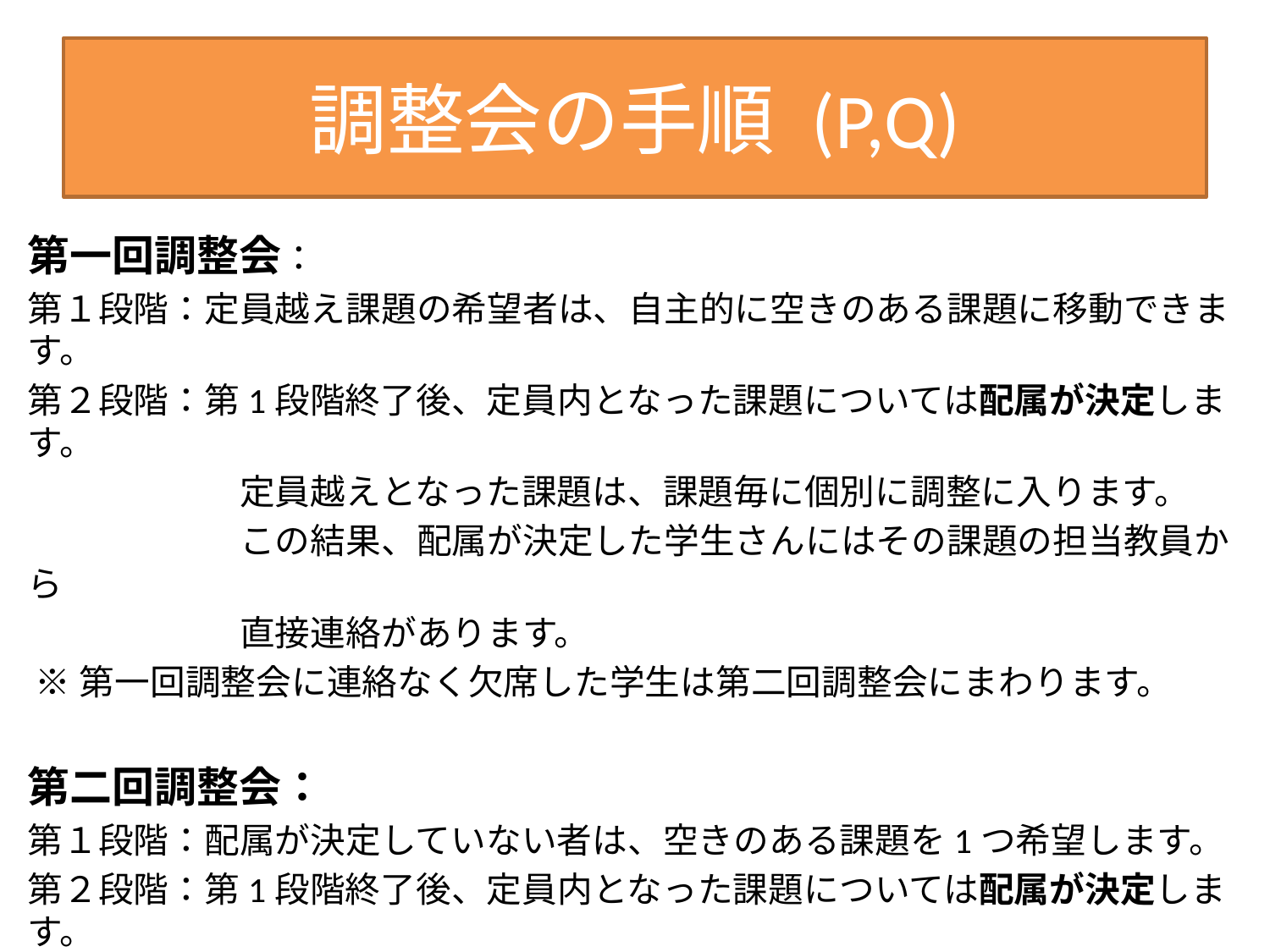

# 調整会の手順 (P,Q)
第一回調整会：
第１段階：定員越え課題の希望者は、自主的に空きのある課題に移動できます。
第２段階：第1段階終了後、定員内となった課題については配属が決定します。
　　　　　　定員越えとなった課題は、課題毎に個別に調整に入ります。
　　　　　　この結果、配属が決定した学生さんにはその課題の担当教員から
　　　　　　直接連絡があります。
 ※第一回調整会に連絡なく欠席した学生は第二回調整会にまわります。

第二回調整会：
第１段階：配属が決定していない者は、空きのある課題を1つ希望します。
第２段階：第1段階終了後、定員内となった課題については配属が決定します。
　　　　　　定員越えとなった課題は、課題毎に個別に調整に入ります。

全員の登録課題が決定するまで上記の第１、第2段階を繰り返します。